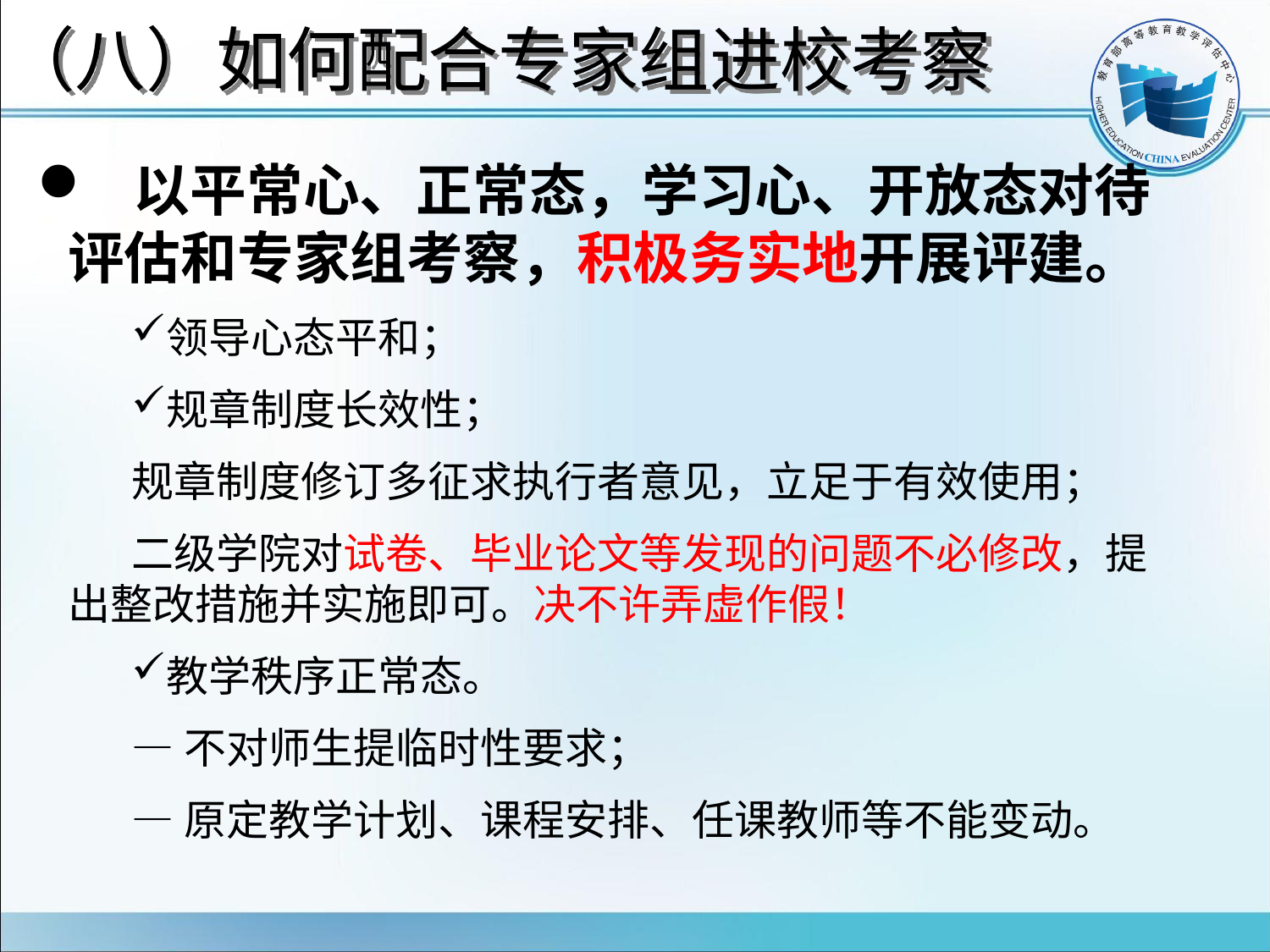

# （八）如何配合专家组进校考察
  以平常心、正常态，学习心、开放态对待评估和专家组考察，积极务实地开展评建。
领导心态平和；
规章制度长效性；
规章制度修订多征求执行者意见，立足于有效使用；
二级学院对试卷、毕业论文等发现的问题不必修改，提出整改措施并实施即可。决不许弄虚作假！
教学秩序正常态。
—不对师生提临时性要求；
—原定教学计划、课程安排、任课教师等不能变动。
68